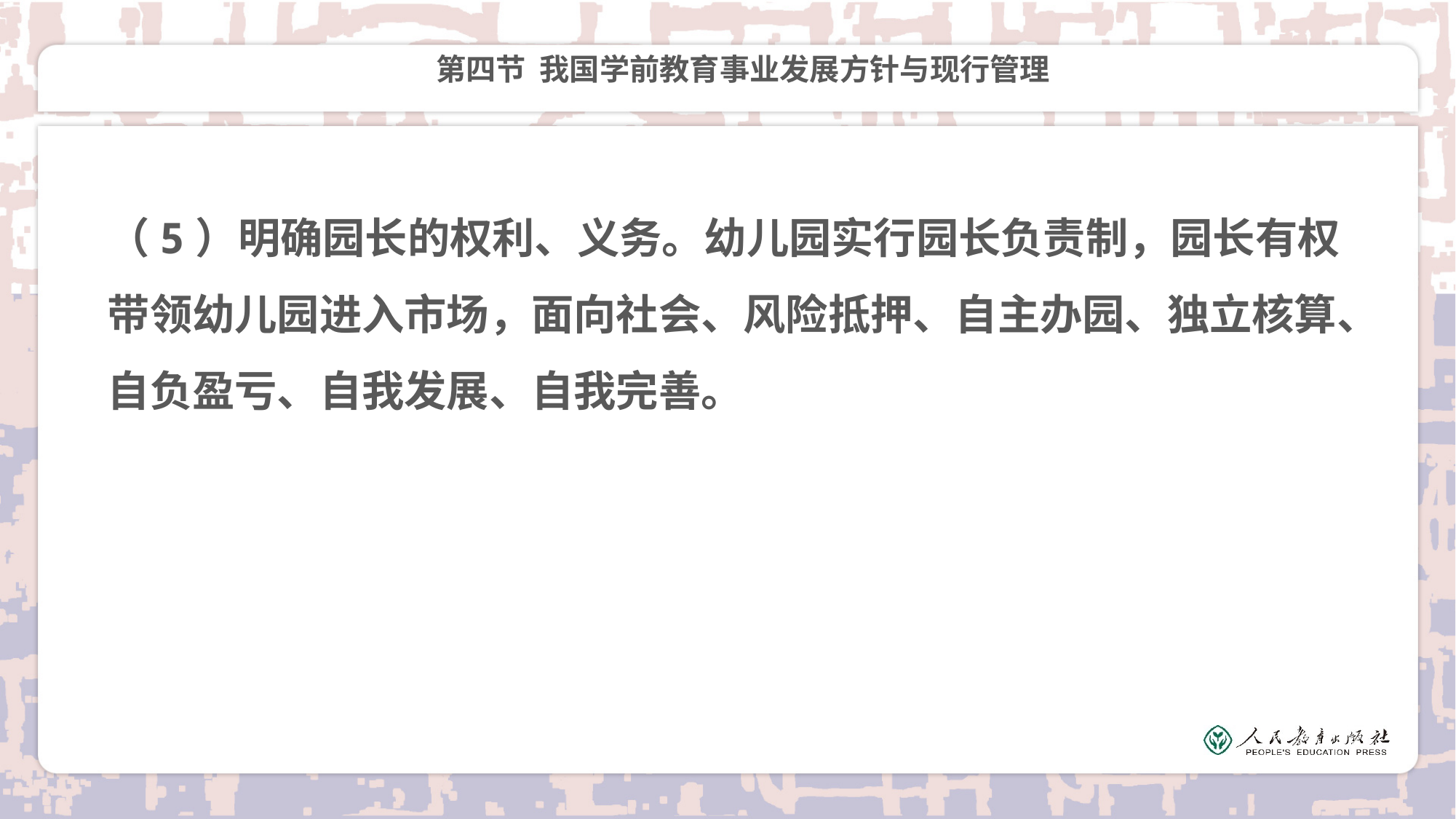

# 第四节  我国学前教育事业发展方针与现行管理
（5）明确园长的权利、义务。幼儿园实行园长负责制，园长有权带领幼儿园进入市场，面向社会、风险抵押、自主办园、独立核算、自负盈亏、自我发展、自我完善。